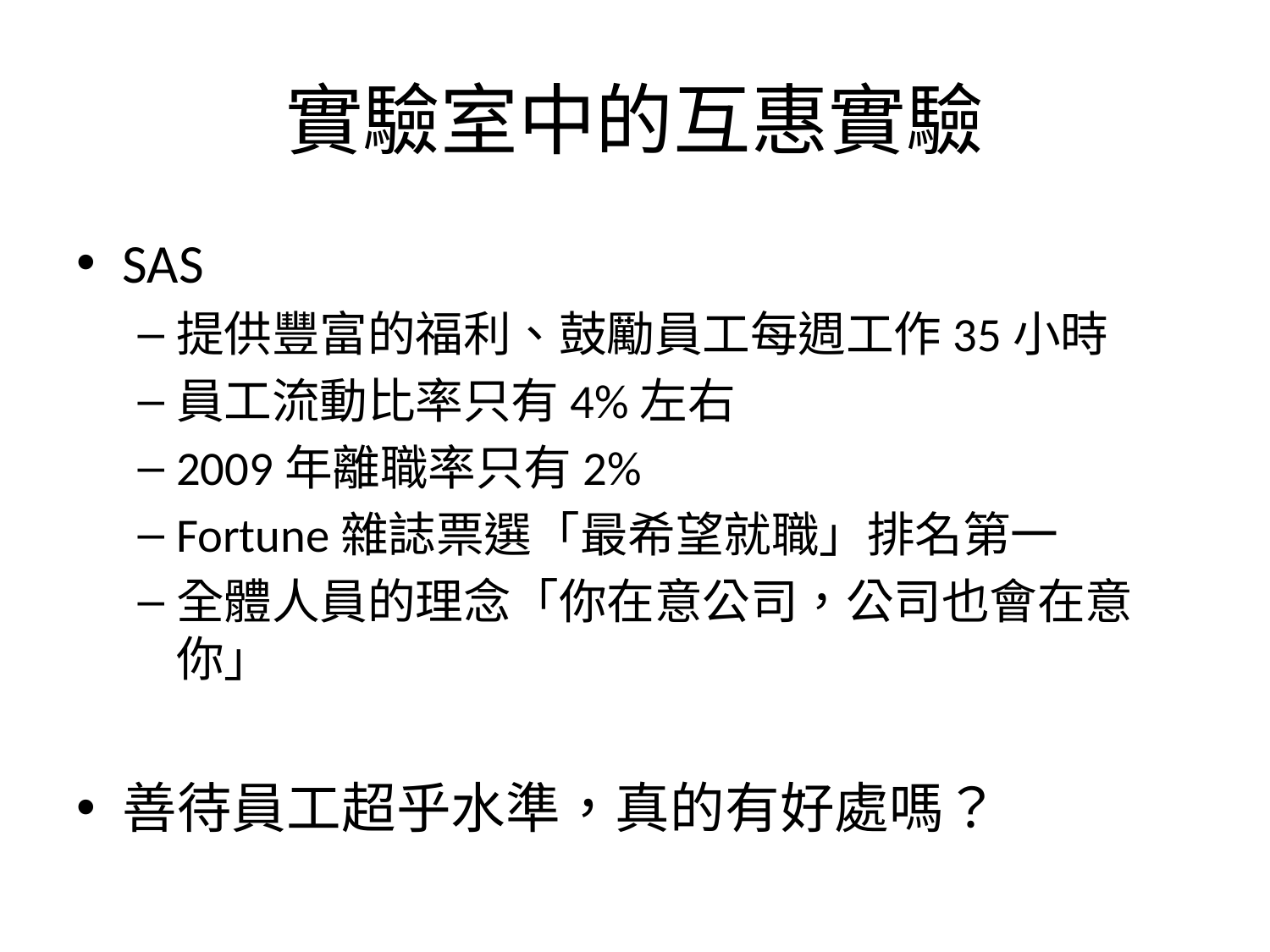

# 實驗室中的互惠實驗
SAS
提供豐富的福利、鼓勵員工每週工作35小時
員工流動比率只有4%左右
2009年離職率只有2%
Fortune雜誌票選「最希望就職」排名第一
全體人員的理念「你在意公司，公司也會在意你」

善待員工超乎水準，真的有好處嗎？